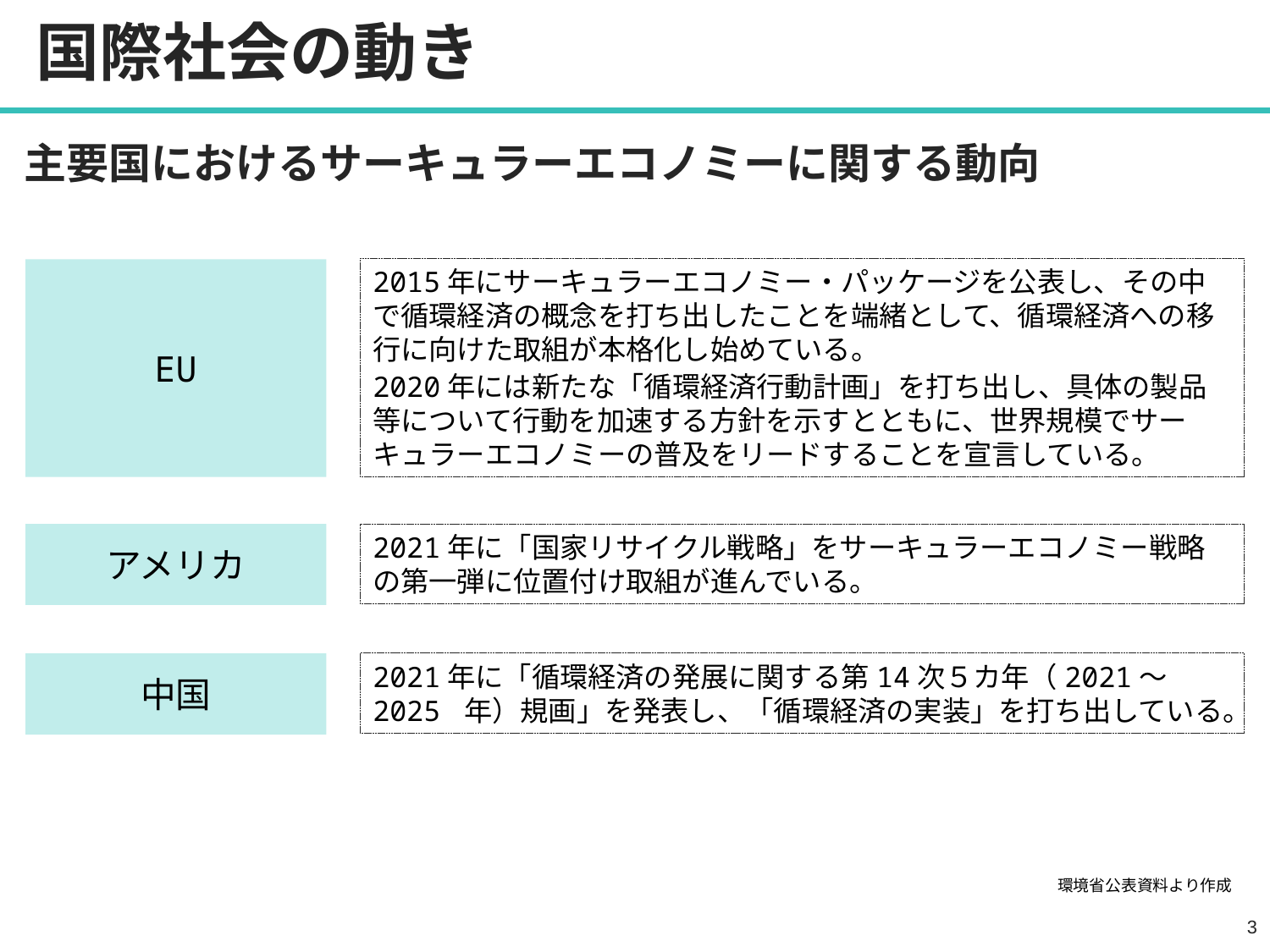

# 国際社会の動き
主要国におけるサーキュラーエコノミーに関する動向
2015年にサーキュラーエコノミー・パッケージを公表し、その中で循環経済の概念を打ち出したことを端緒として、循環経済への移行に向けた取組が本格化し始めている。
2020年には新たな「循環経済行動計画」を打ち出し、具体の製品等について行動を加速する方針を示すとともに、世界規模でサーキュラーエコノミーの普及をリードすることを宣言している。
EU
アメリカ
2021年に「国家リサイクル戦略」をサーキュラーエコノミー戦略の第一弾に位置付け取組が進んでいる。
2021年に「循環経済の発展に関する第14次５カ年（2021～2025 年）規画」を発表し、「循環経済の実装」を打ち出している。
中国
環境省公表資料より作成
3